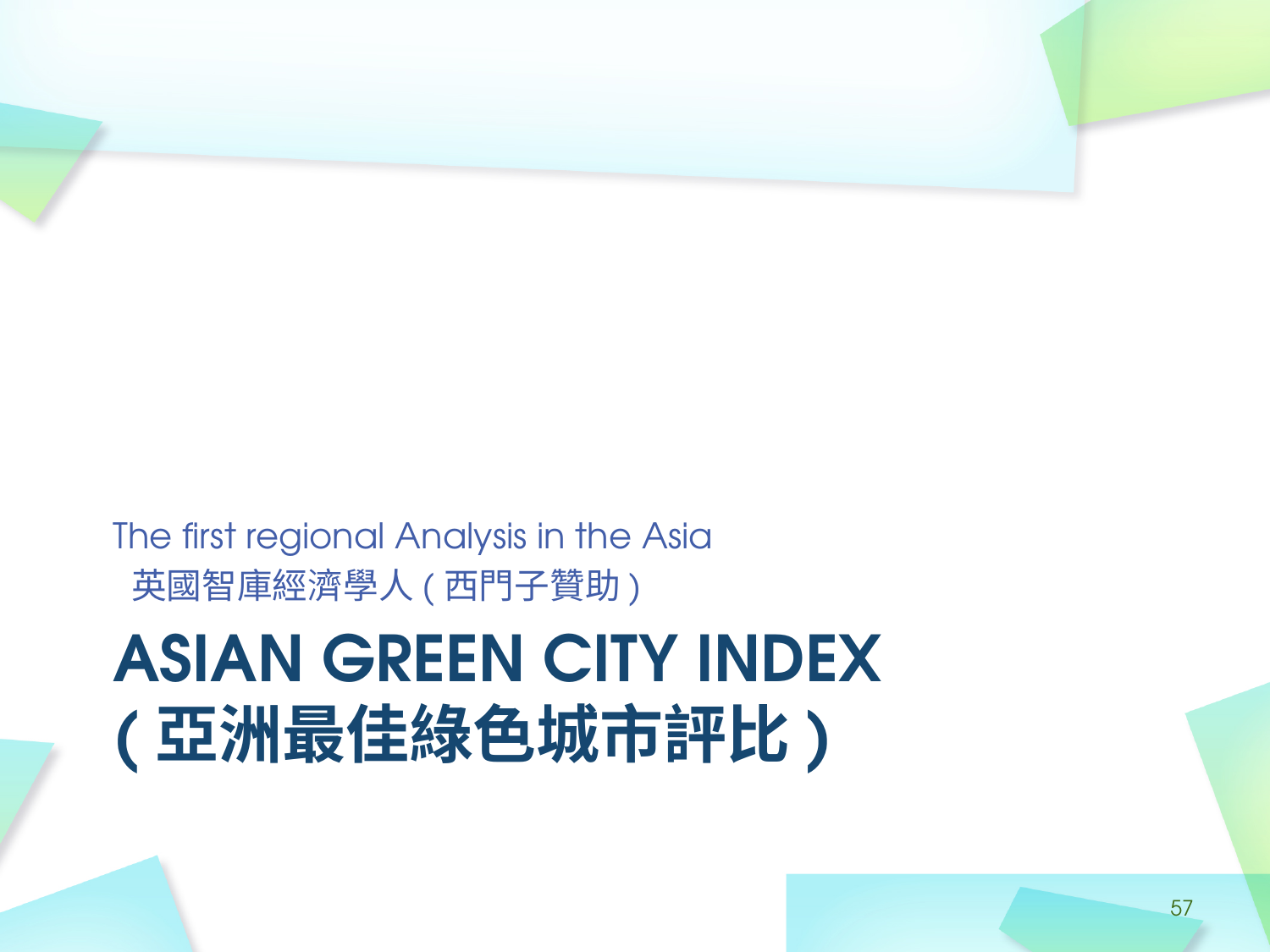

The first regional Analysis in the Asia
 英國智庫經濟學人(西門子贊助)
# ASIAN GREEN CITY INDEX (亞洲最佳綠色城市評比)
57